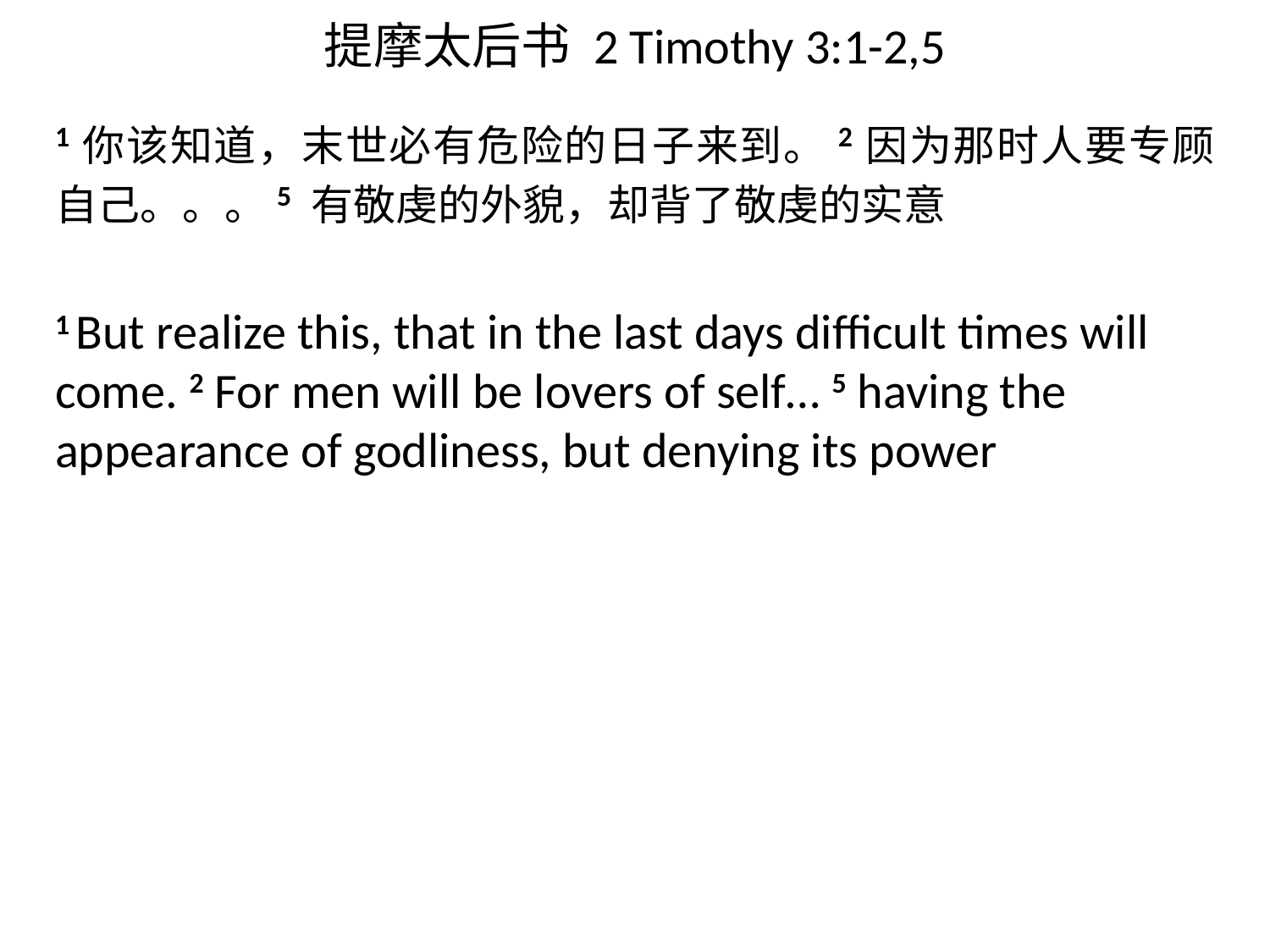

# 提摩太后书 2 Timothy 3:1-2,5
1你该知道，末世必有危险的日子来到。2因为那时人要专顾自己。。。5 有敬虔的外貌，却背了敬虔的实意

1 But realize this, that in the last days difficult times will come. 2 ​For men will be lovers of self… 5 having the appearance of godliness, but denying its power